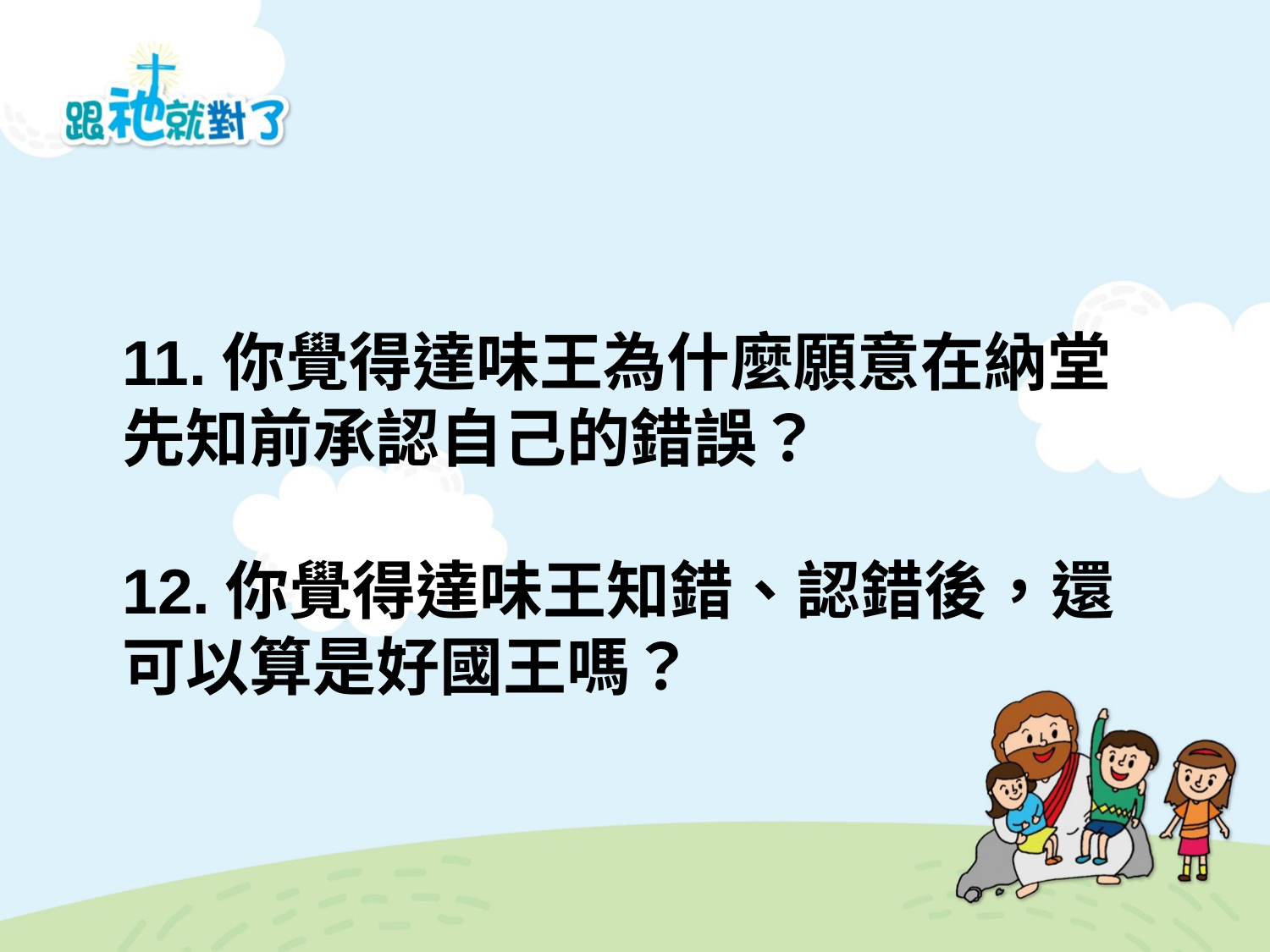

11.你覺得達味王為什麼願意在納堂先知前承認自己的錯誤？

12.你覺得達味王知錯、認錯後，還可以算是好國王嗎？